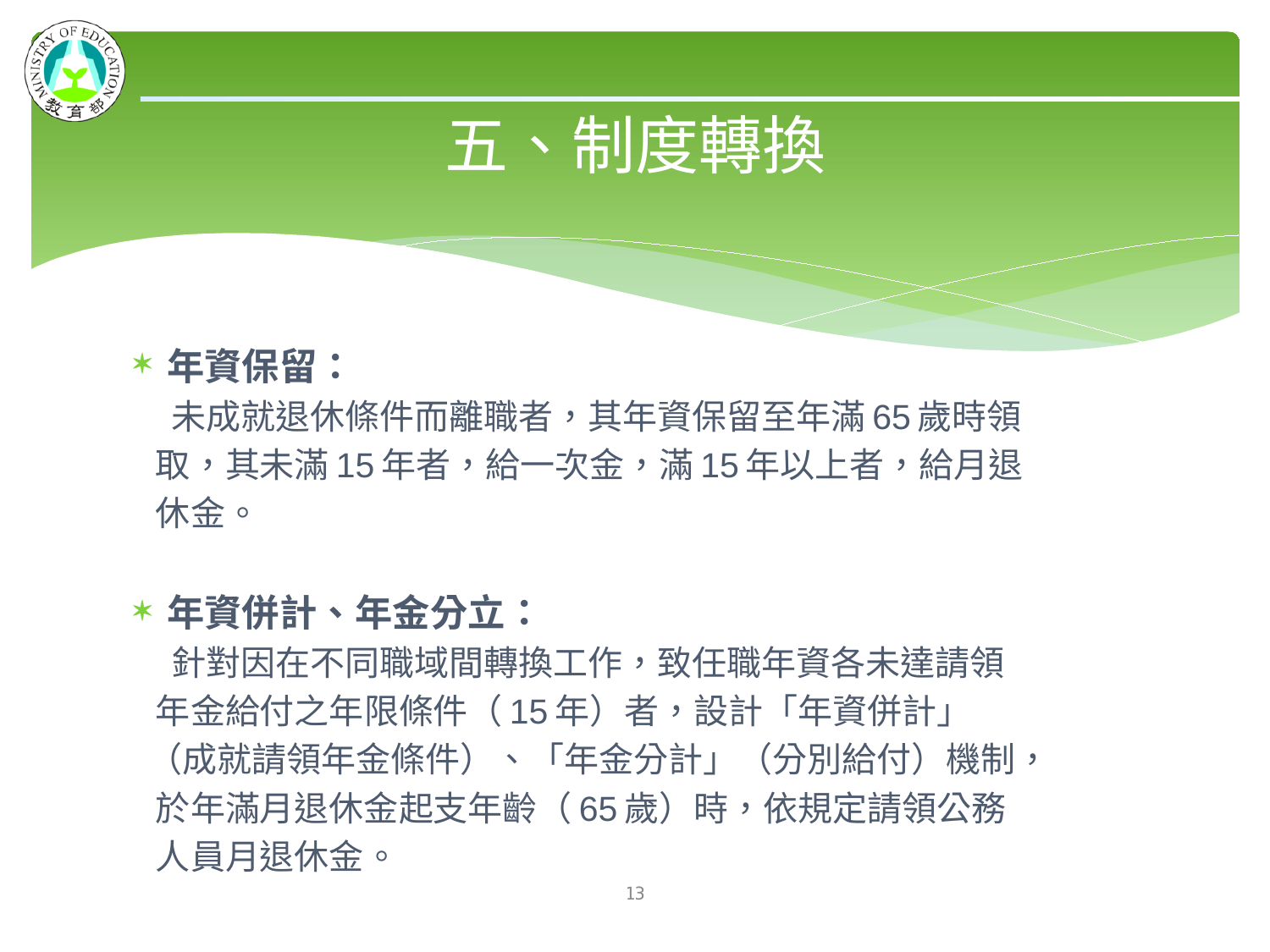

# 五、制度轉換
年資保留：
    未成就退休條件而離職者，其年資保留至年滿65歲時領
  取，其未滿15年者，給一次金，滿15年以上者，給月退
  休金。

年資併計、年金分立：
    針對因在不同職域間轉換工作，致任職年資各未達請領
  年金給付之年限條件（15年）者，設計「年資併計」
 （成就請領年金條件）、「年金分計」（分別給付）機制，
  於年滿月退休金起支年齡（65歲）時，依規定請領公務
  人員月退休金。
13